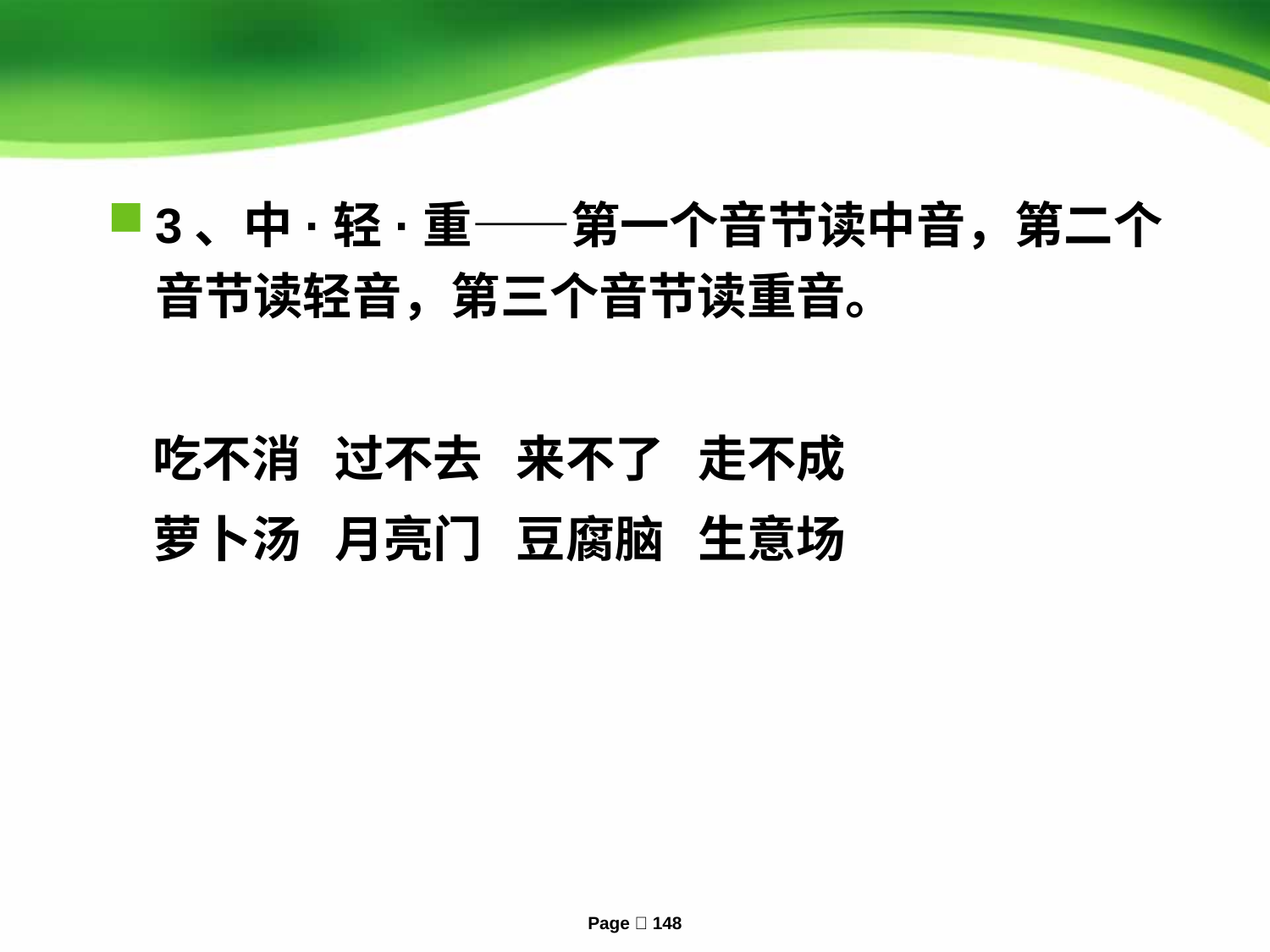

3、中·轻·重——第一个音节读中音，第二个音节读轻音，第三个音节读重音。

   吃不消   过不去   来不了   走不成
   萝卜汤   月亮门   豆腐脑   生意场